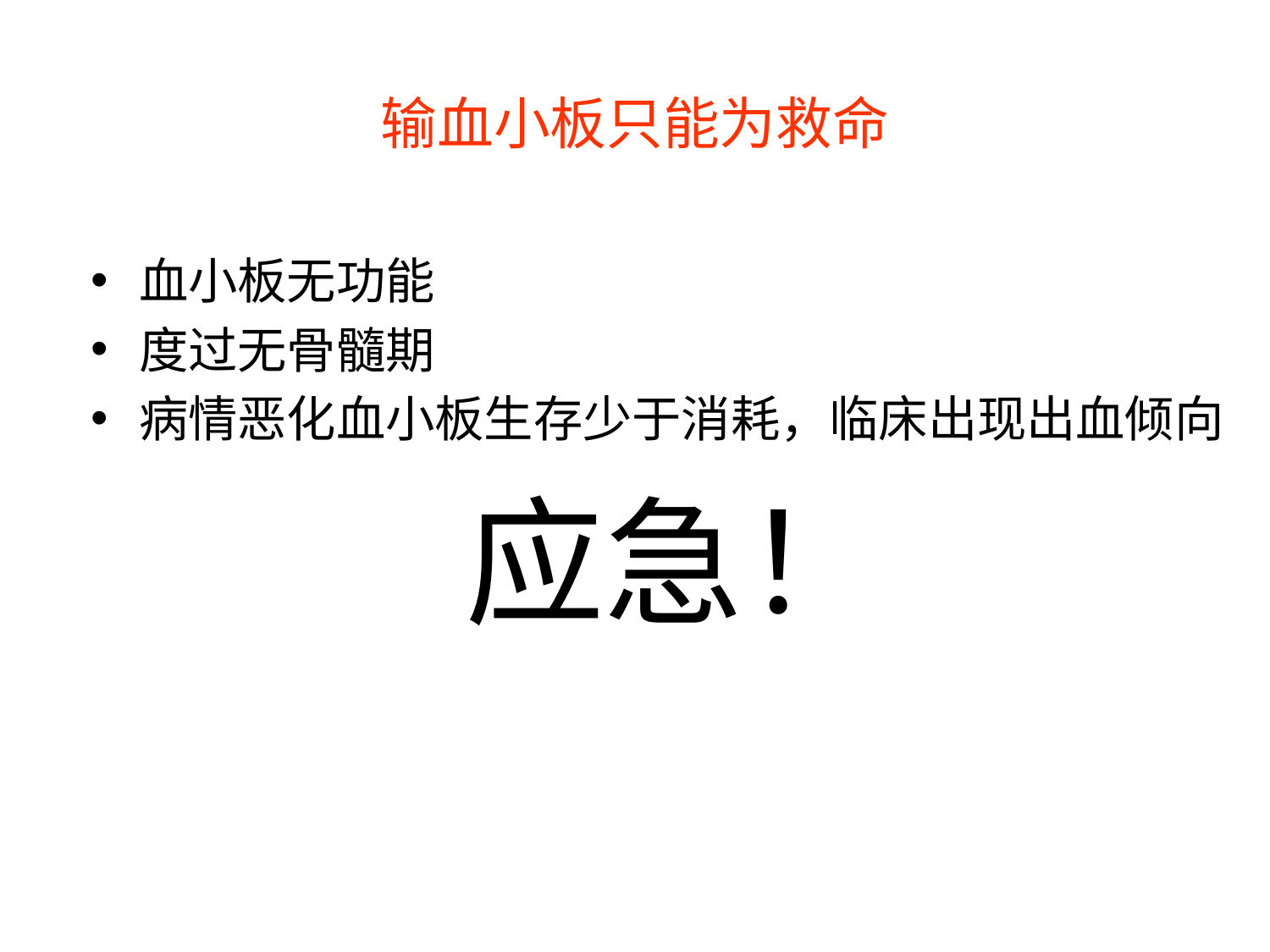

# 输血小板只能为救命
血小板无功能
度过无骨髓期
病情恶化血小板生存少于消耗，临床出现出血倾向
应急！